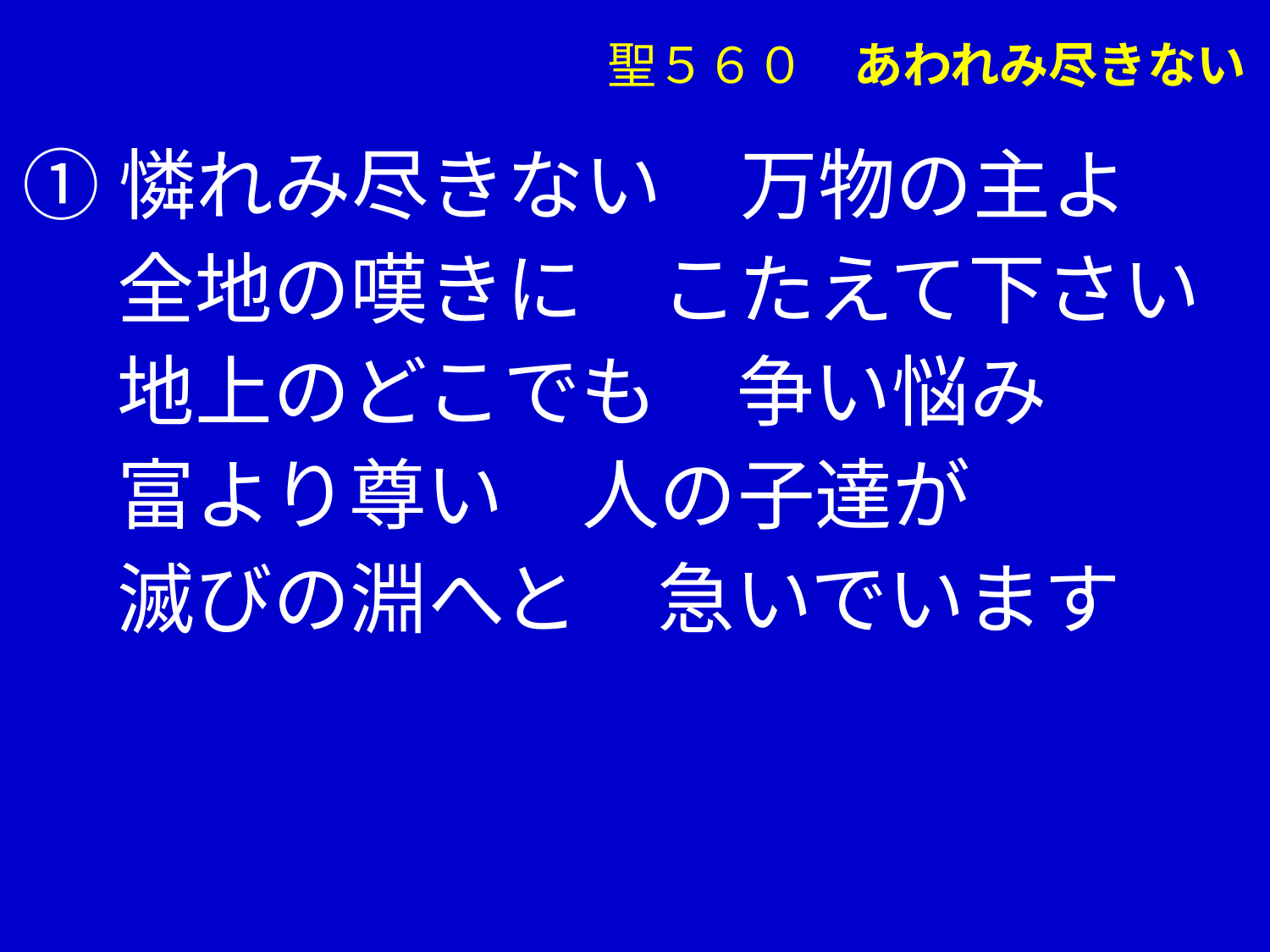

聖５６０　あわれみ尽きない
①憐れみ尽きない　万物の主よ
　 全地の嘆きに　こたえて下さい
　 地上のどこでも　争い悩み
　 富より尊い　人の子達が
　 滅びの淵へと　急いでいます